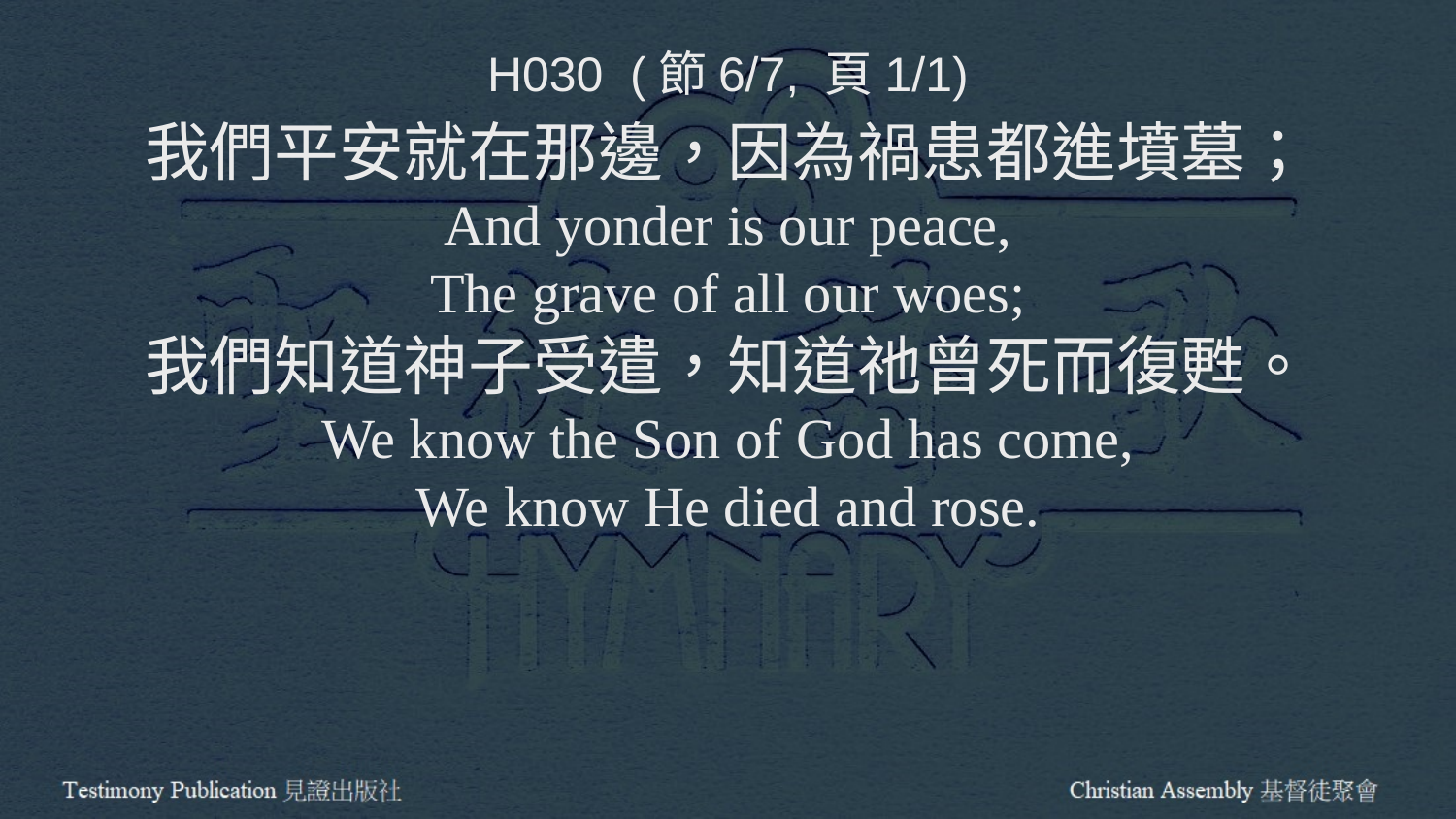

H030  (節6/7, 頁1/1)
我們平安就在那邊，因為禍患都進墳墓；
And yonder is our peace,
The grave of all our woes;
我們知道神子受遣，知道祂曾死而復甦。
We know the Son of God has come,
We know He died and rose.